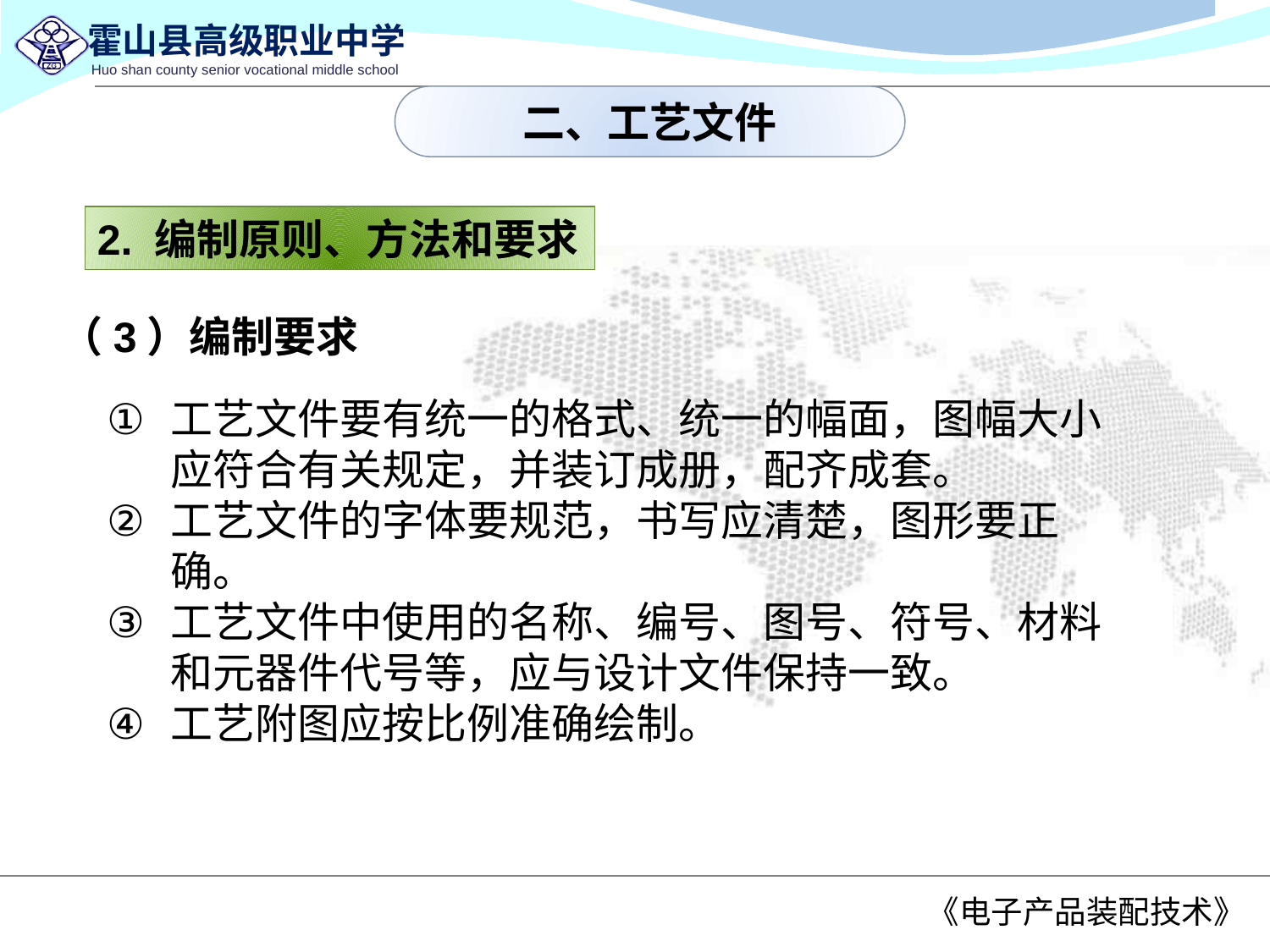

二、工艺文件
2. 编制原则、方法和要求
（3）编制要求
工艺文件要有统一的格式、统一的幅面，图幅大小应符合有关规定，并装订成册，配齐成套。
工艺文件的字体要规范，书写应清楚，图形要正确。
工艺文件中使用的名称、编号、图号、符号、材料和元器件代号等，应与设计文件保持一致。
工艺附图应按比例准确绘制。